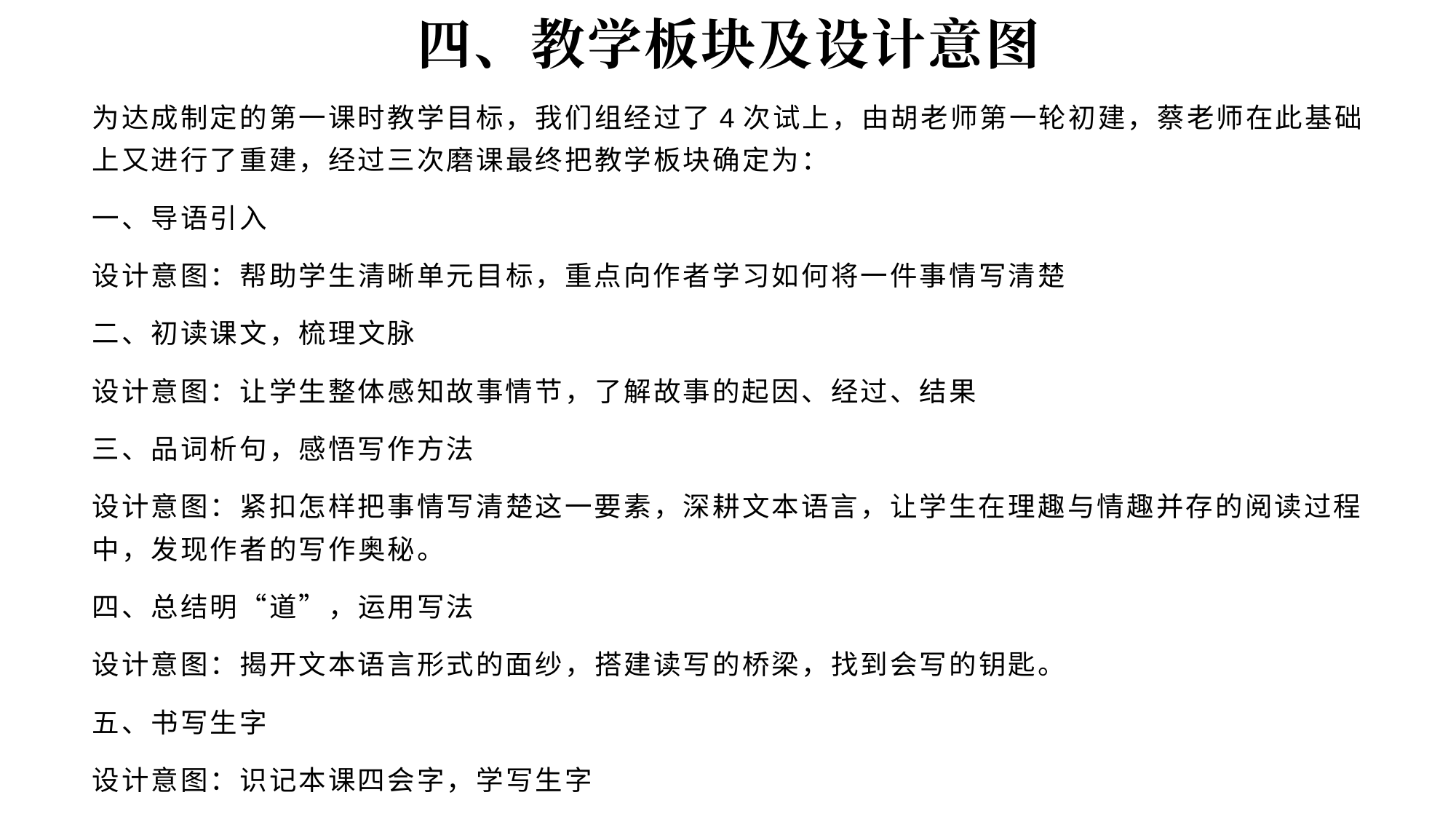

四、教学板块及设计意图
为达成制定的第一课时教学目标，我们组经过了4次试上，由胡老师第一轮初建，蔡老师在此基础上又进行了重建，经过三次磨课最终把教学板块确定为：
一、导语引入
设计意图：帮助学生清晰单元目标，重点向作者学习如何将一件事情写清楚
二、初读课文，梳理文脉
设计意图：让学生整体感知故事情节，了解故事的起因、经过、结果
三、品词析句，感悟写作方法
设计意图：紧扣怎样把事情写清楚这一要素，深耕文本语言，让学生在理趣与情趣并存的阅读过程中，发现作者的写作奥秘。
四、总结明“道”，运用写法
设计意图：揭开文本语言形式的面纱，搭建读写的桥梁，找到会写的钥匙。
五、书写生字
设计意图：识记本课四会字，学写生字
#